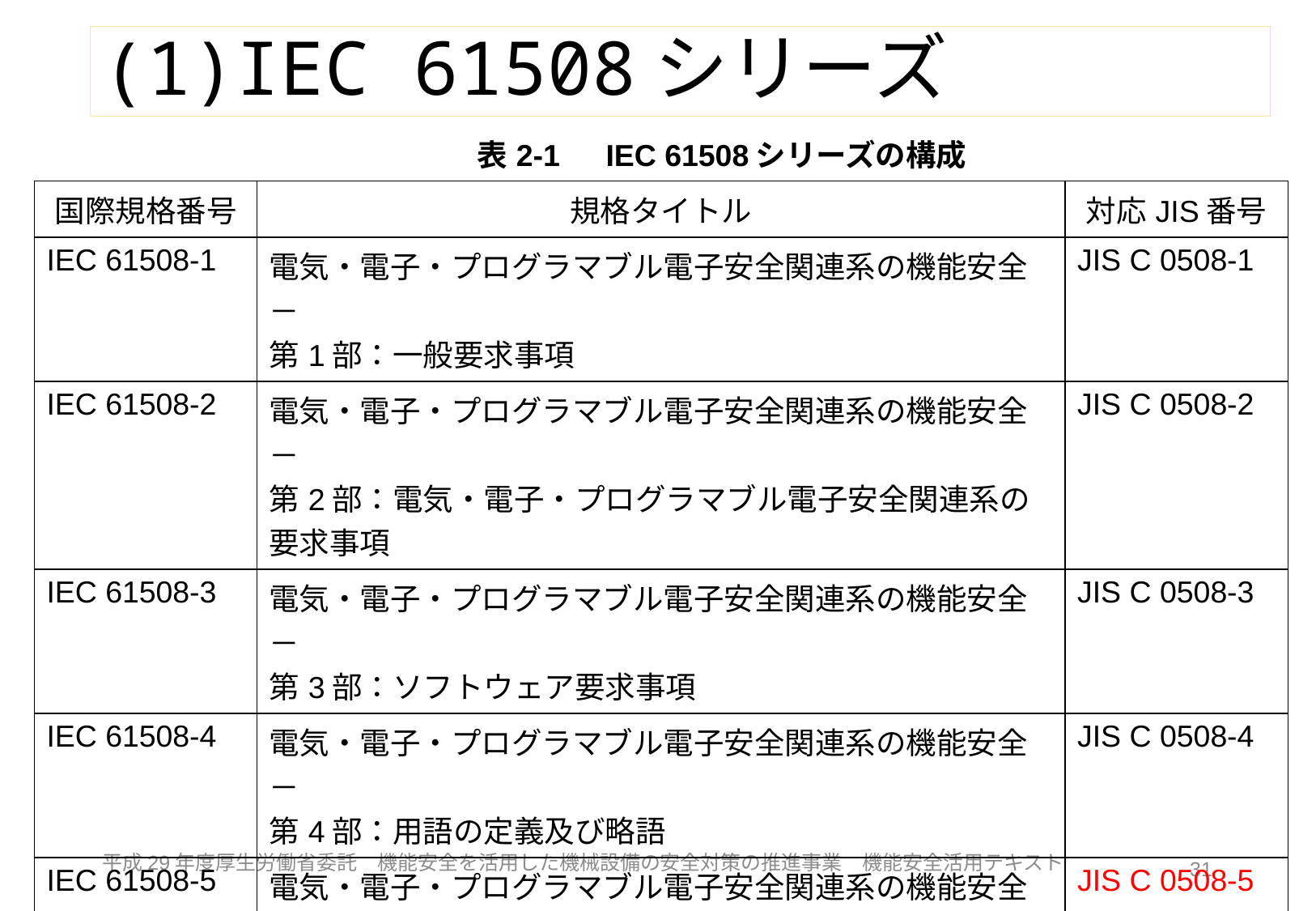

# 1)IEC 61508シリーズ
| 表2-1　IEC 61508シリーズの構成 |  |  |
| --- | --- | --- |
| 国際規格番号 | 規格タイトル | 対応JIS番号 |
| IEC 61508-1 | 電気・電子・プログラマブル電子安全関連系の機能安全－ 第1部：一般要求事項 | JIS C 0508-1 |
| IEC 61508-2 | 電気・電子・プログラマブル電子安全関連系の機能安全－ 第2部：電気・電子・プログラマブル電子安全関連系の要求事項 | JIS C 0508-2 |
| IEC 61508-3 | 電気・電子・プログラマブル電子安全関連系の機能安全－ 第3部：ソフトウェア要求事項 | JIS C 0508-3 |
| IEC 61508-4 | 電気・電子・プログラマブル電子安全関連系の機能安全－ 第4部：用語の定義及び略語 | JIS C 0508-4 |
| IEC 61508-5 | 電気・電子・プログラマブル電子安全関連系の機能安全－ 第5部：安全度水準の決定方法の例 | JIS C 0508-5 |
| IEC 61508-6 | 電気・電子・プログラマブル電子安全関連系の機能安全－ 第6部：IEC 61508-2及び IEC 61508-3の適用の指針 | JIS C 0508-6 |
| IEC 61508-7 | 電気・電子・プログラマブル電子安全関連系の機能安全－ 第7部：技法及び措置の概要 | JIS C 0508-7 |
平成29年度厚生労働省委託　機能安全を活用した機械設備の安全対策の推進事業　機能安全活用テキスト
31